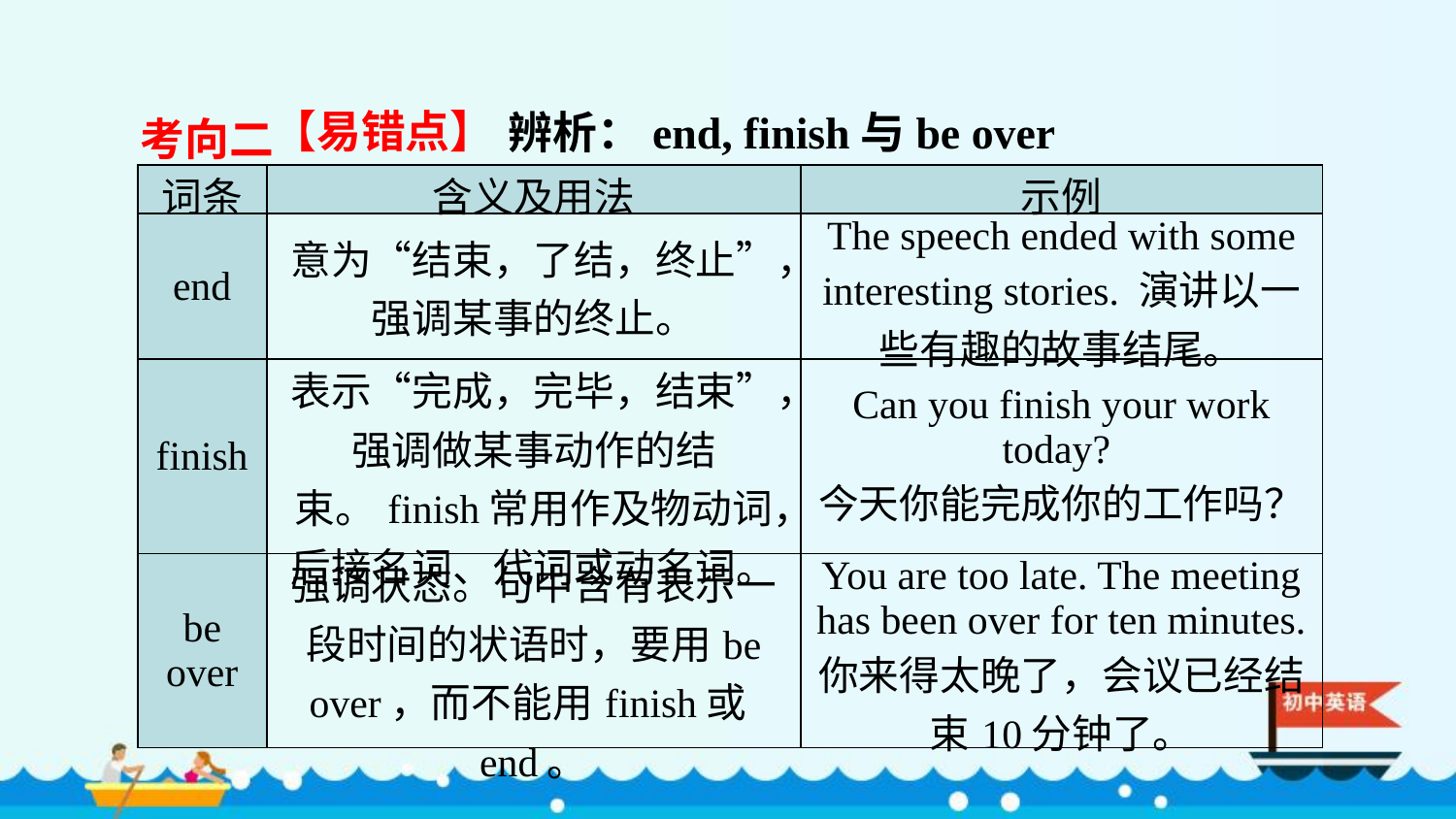

考向二
【易错点】
辨析：end, finish与be over
| 词条 | 含义及用法 | 示例 |
| --- | --- | --- |
| end | 意为“结束，了结，终止”，强调某事的终止。 | The speech ended with some interesting stories. 演讲以一些有趣的故事结尾。 |
| finish | 表示“完成，完毕，结束”，强调做某事动作的结束。finish常用作及物动词，后接名词、代词或动名词。 | Can you finish your work today? 今天你能完成你的工作吗？ |
| be over | 强调状态。句中含有表示一段时间的状语时，要用be over，而不能用finish或end。 | You are too late. The meeting has been over for ten minutes. 你来得太晚了，会议已经结束10分钟了。 |